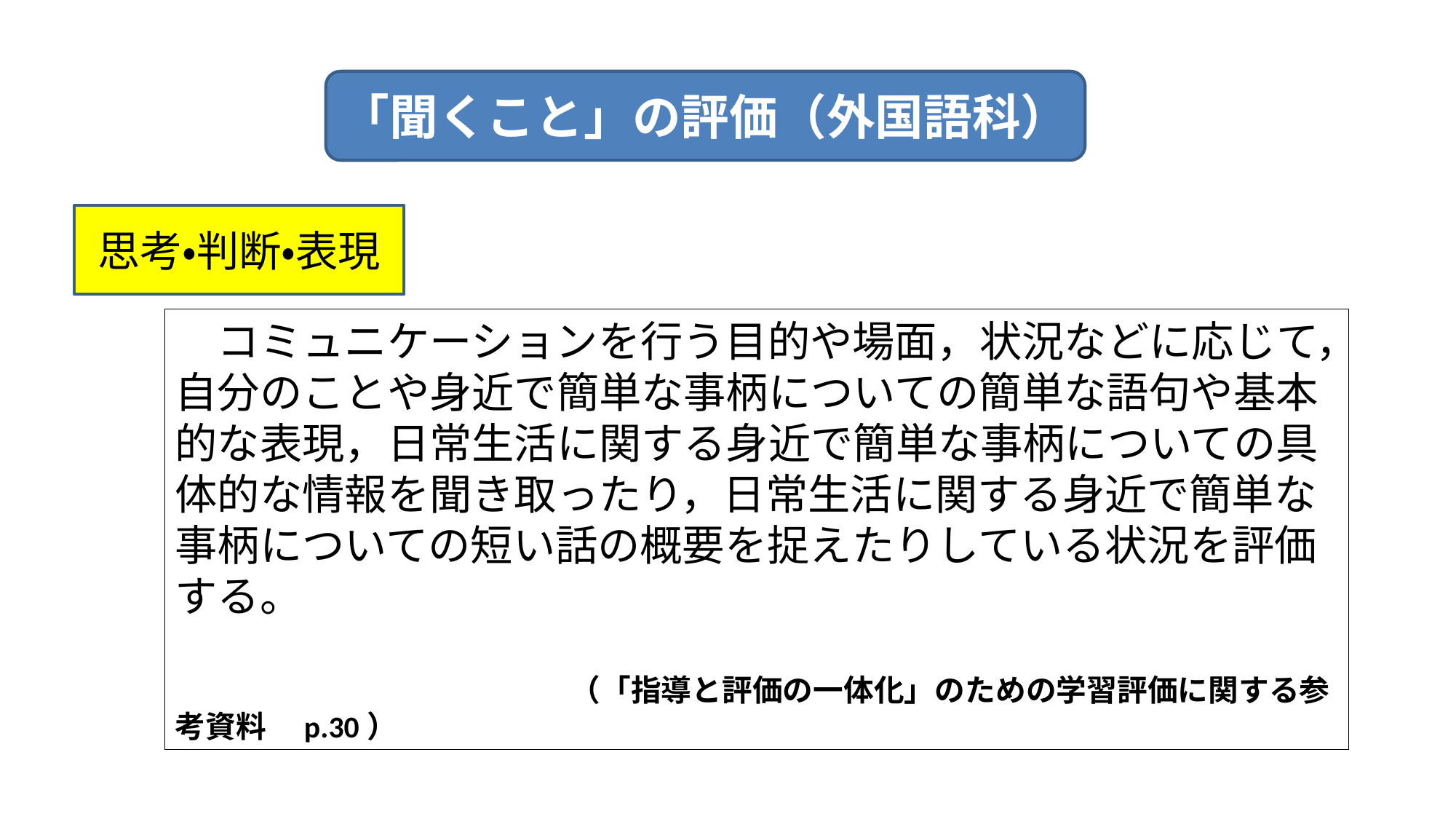

「聞くこと」の評価（外国語科）
思考・判断・表現
　コミュニケーションを行う目的や場面，状況などに応じて，自分のことや身近で簡単な事柄についての簡単な語句や基本的な表現，日常生活に関する身近で簡単な事柄についての具体的な情報を聞き取ったり，日常生活に関する身近で簡単な事柄についての短い話の概要を捉えたりしている状況を評価する。

　　　　　　　　　　　　　（「指導と評価の一体化」のための学習評価に関する参考資料　p.30）